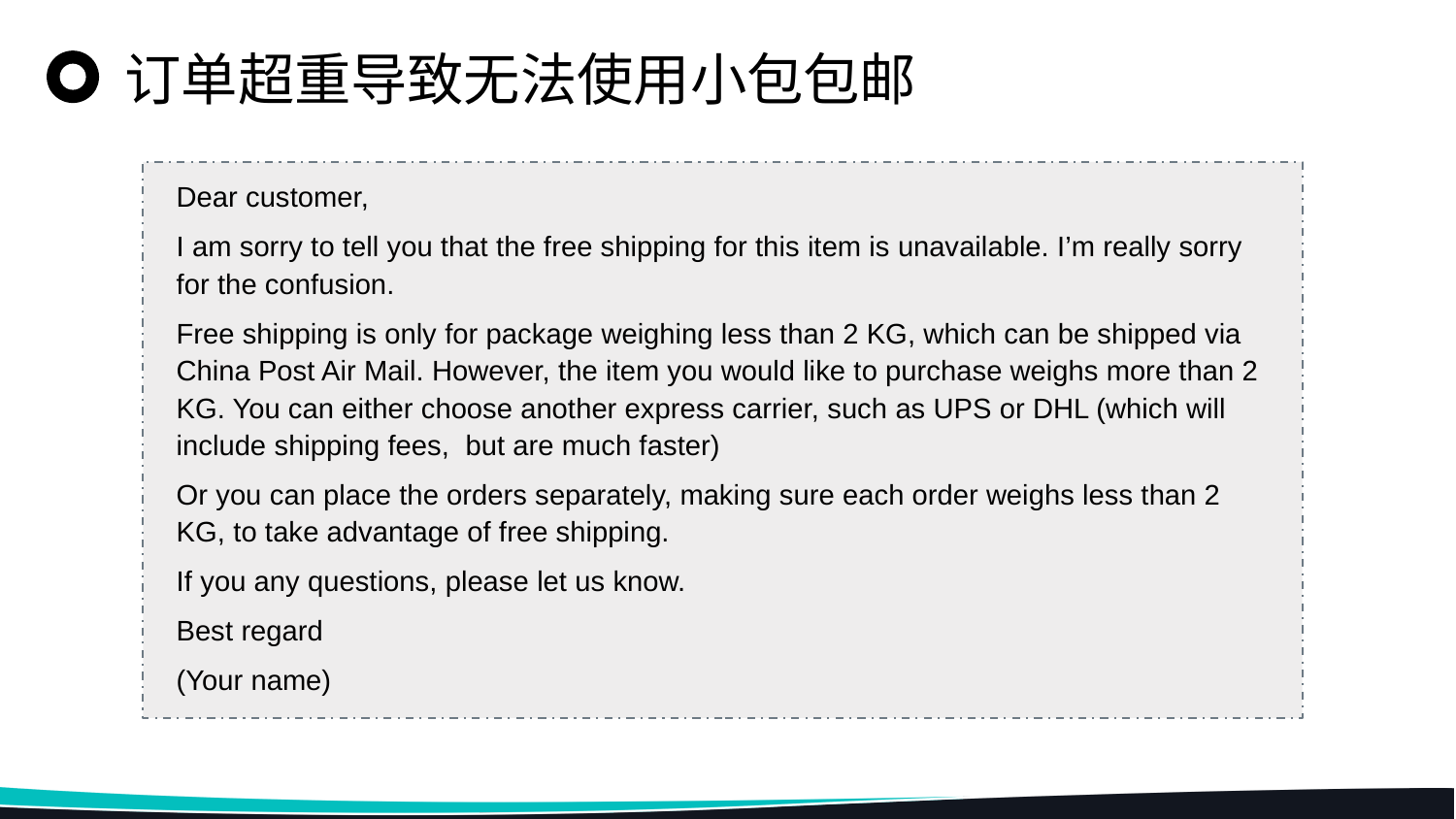

订单超重导致无法使用小包包邮

Dear customer,
I am sorry to tell you that the free shipping for this item is unavailable. I’m really sorry for the confusion.
Free shipping is only for package weighing less than 2 KG, which can be shipped via China Post Air Mail. However, the item you would like to purchase weighs more than 2 KG. You can either choose another express carrier, such as UPS or DHL (which will include shipping fees,  but are much faster)
Or you can place the orders separately, making sure each order weighs less than 2 KG, to take advantage of free shipping.
If you any questions, please let us know.
Best regard
(Your name)